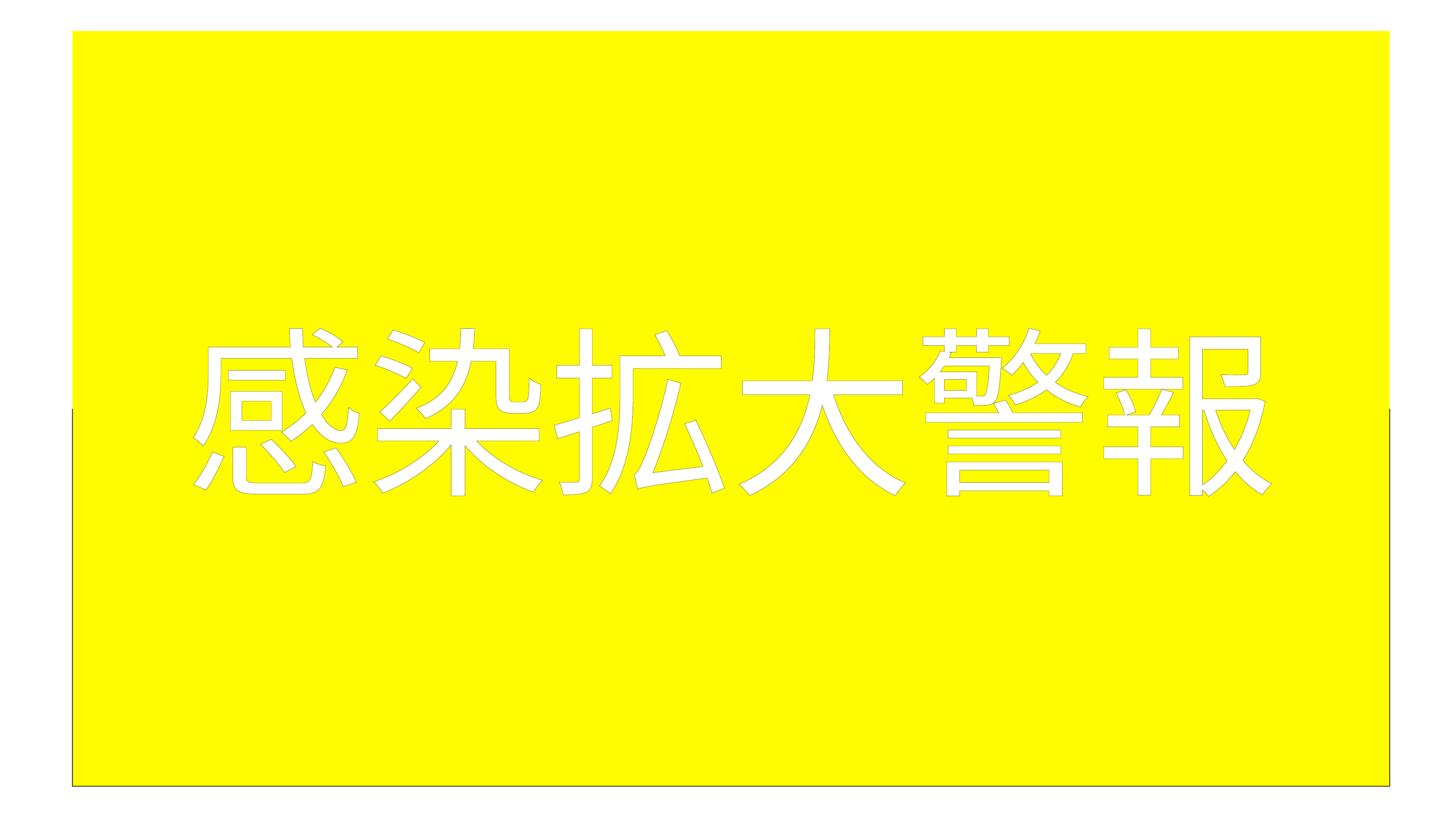

|  |
| --- |
|  |
感染拡大警報